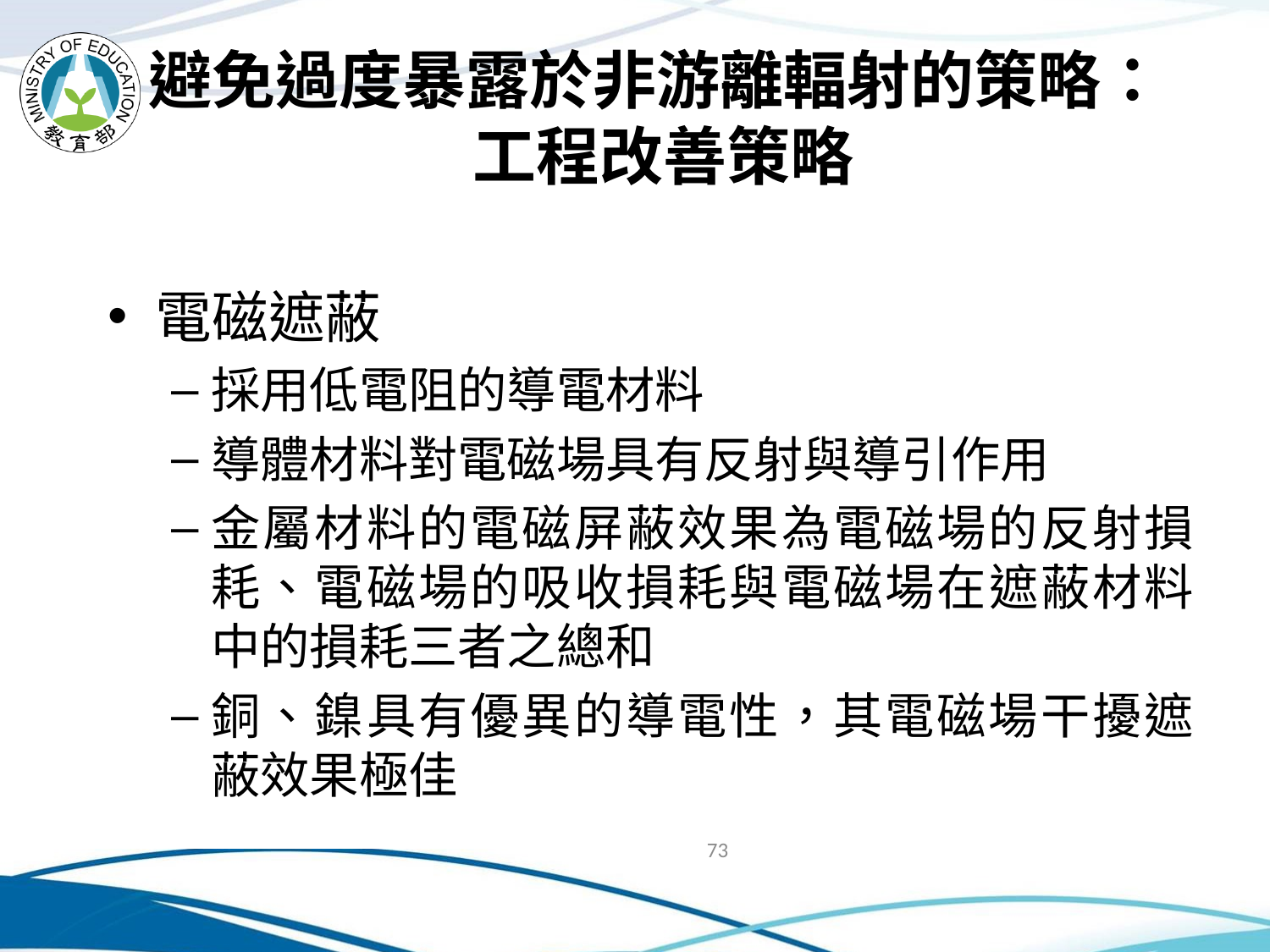

# 避免過度暴露於非游離輻射的策略：   工程改善策略
電磁遮蔽
採用低電阻的導電材料
導體材料對電磁場具有反射與導引作用
金屬材料的電磁屏蔽效果為電磁場的反射損耗、電磁場的吸收損耗與電磁場在遮蔽材料中的損耗三者之總和
銅、鎳具有優異的導電性，其電磁場干擾遮蔽效果極佳
73